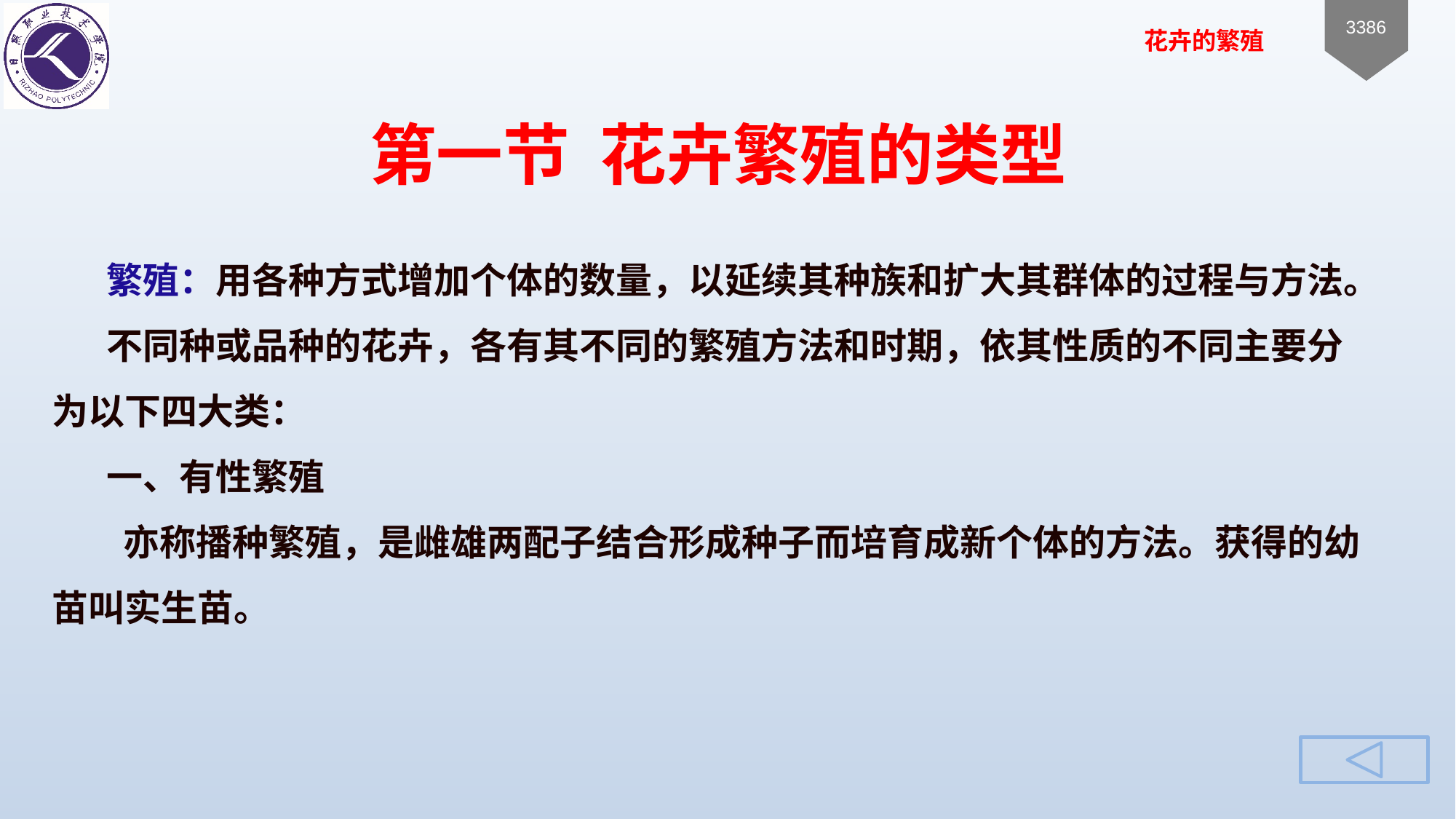

# 第一节  花卉繁殖的类型
繁殖：用各种方式增加个体的数量，以延续其种族和扩大其群体的过程与方法。
不同种或品种的花卉，各有其不同的繁殖方法和时期，依其性质的不同主要分为以下四大类：
一、有性繁殖
 亦称播种繁殖，是雌雄两配子结合形成种子而培育成新个体的方法。获得的幼苗叫实生苗。